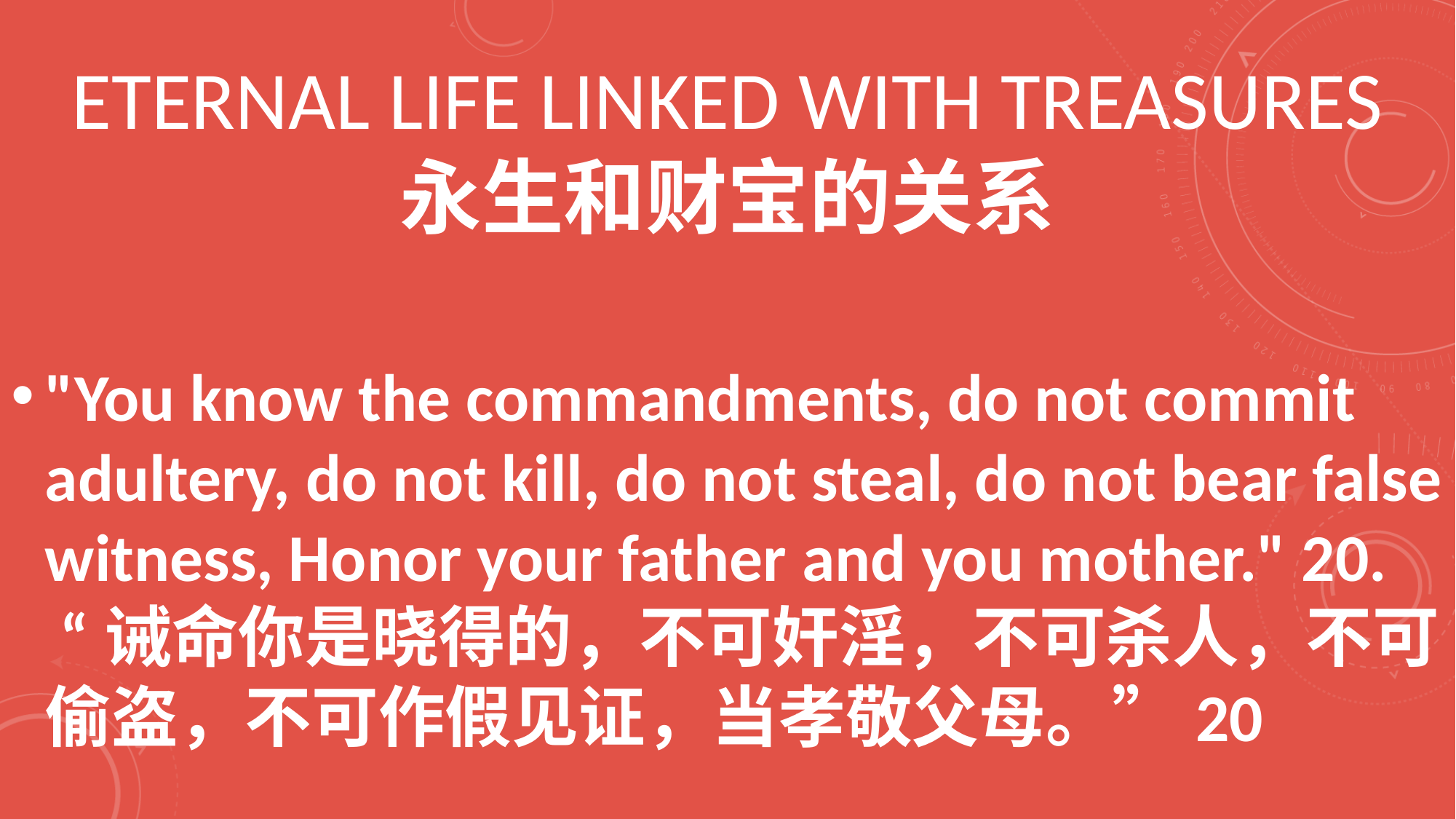

# ETERNAL LIFE LINKED WITH TREASURES 永生和财宝的关系
"You know the commandments, do not commit adultery, do not kill, do not steal, do not bear false witness, Honor your father and you mother." 20.     “诫命你是晓得的，不可奸淫，不可杀人，不可偷盗，不可作假见证，当孝敬父母。”20